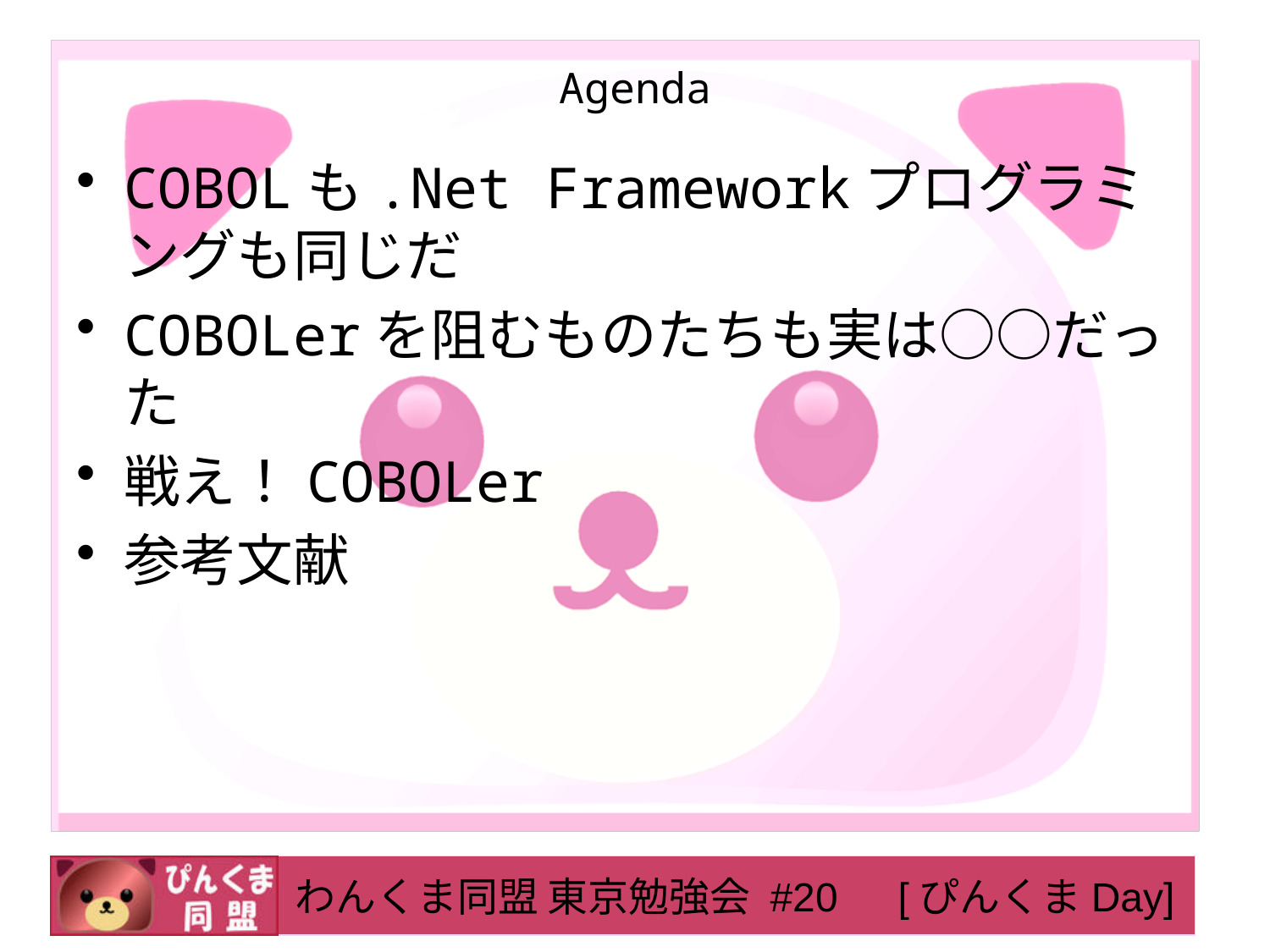

# Agenda
COBOLも.Net Frameworkプログラミングも同じだ
COBOLerを阻むものたちも実は○○だった
戦え！COBOLer
参考文献